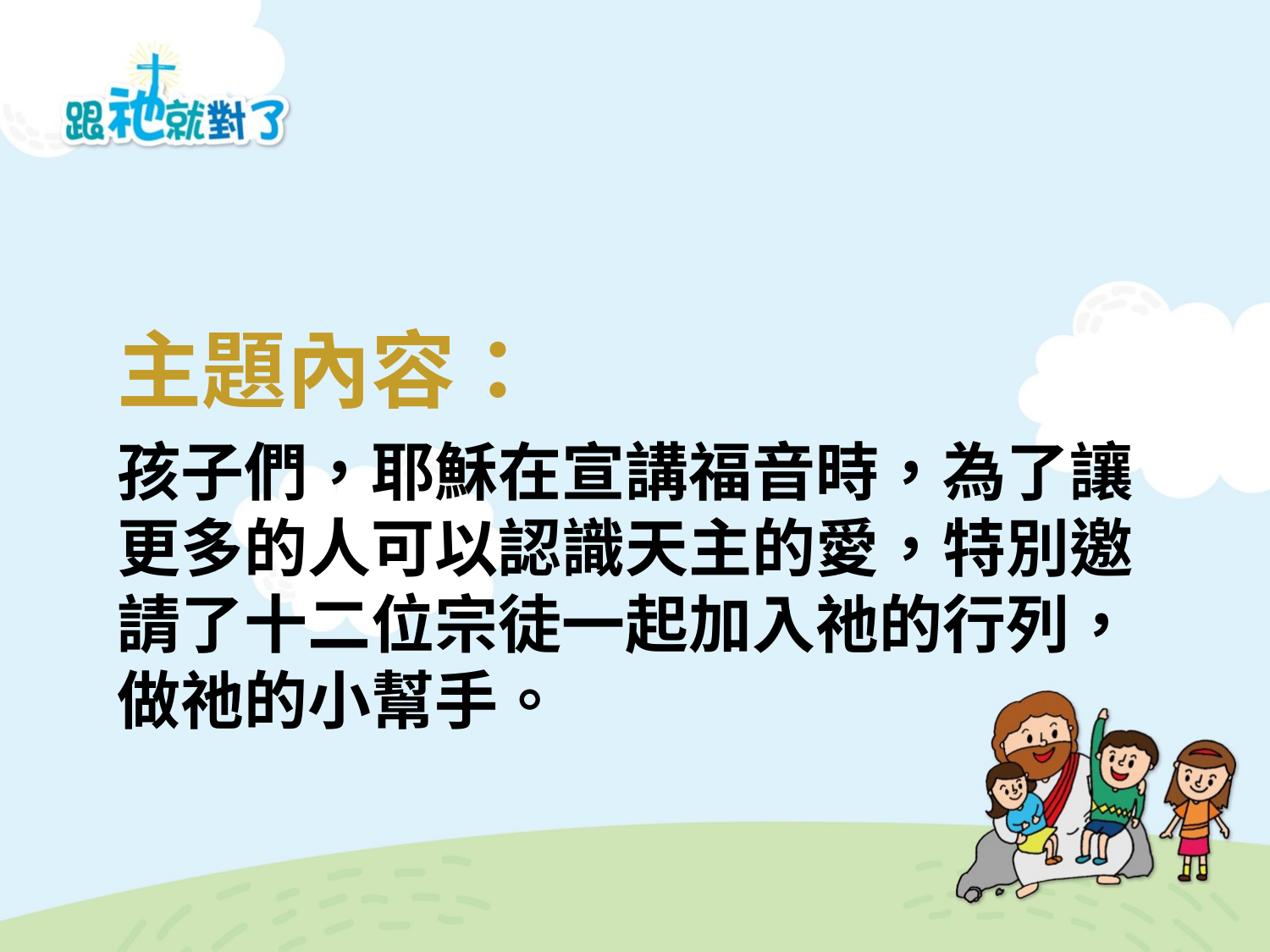

主題內容：
孩子們，耶穌在宣講福音時，為了讓更多的人可以認識天主的愛，特別邀請了十二位宗徒一起加入祂的行列，做祂的小幫手。